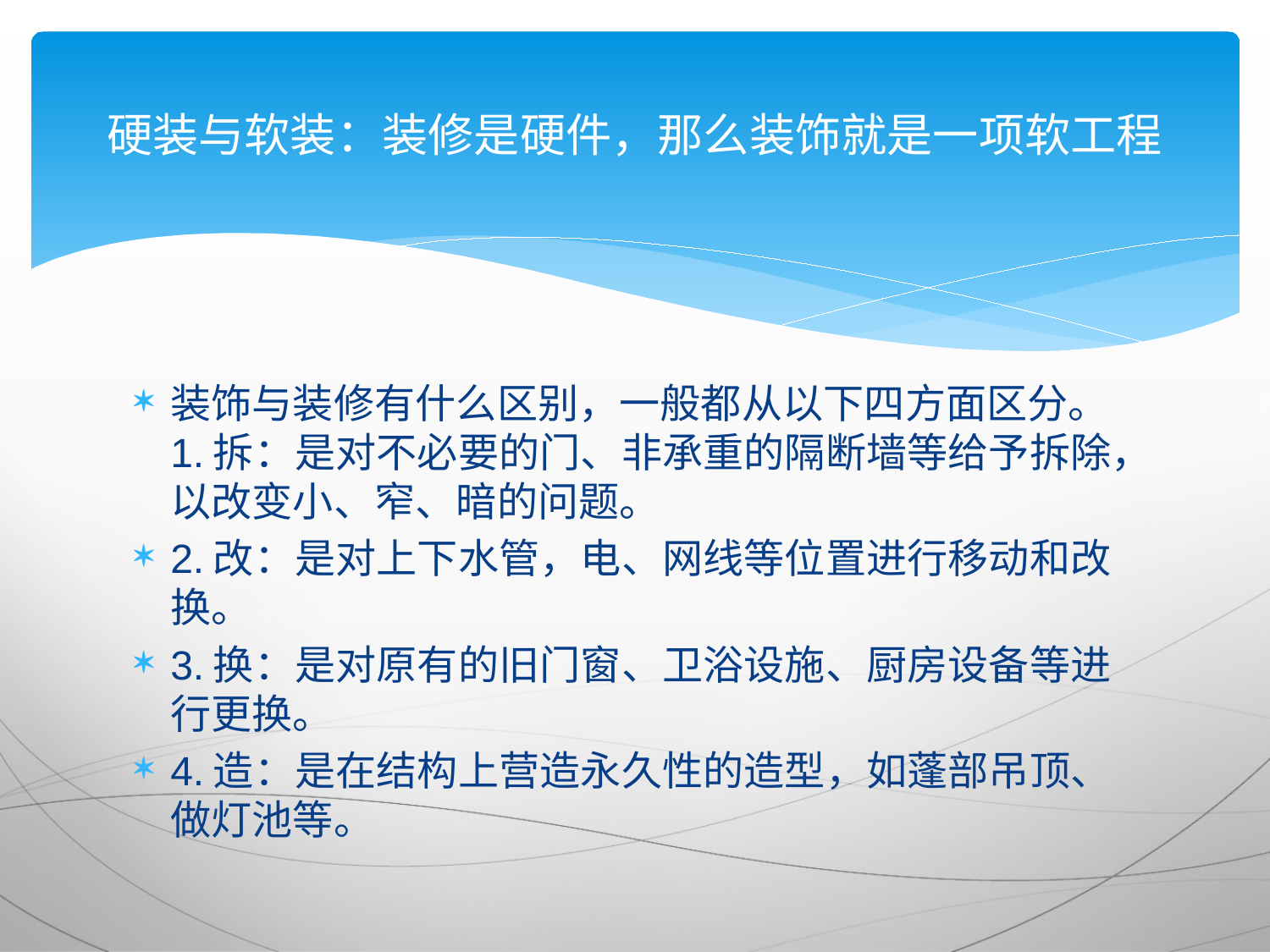

# 硬装与软装：装修是硬件，那么装饰就是一项软工程
装饰与装修有什么区别，一般都从以下四方面区分。1.拆：是对不必要的门、非承重的隔断墙等给予拆除，以改变小、窄、暗的问题。
2.改：是对上下水管，电、网线等位置进行移动和改换。
3.换：是对原有的旧门窗、卫浴设施、厨房设备等进行更换。
4.造：是在结构上营造永久性的造型，如蓬部吊顶、做灯池等。